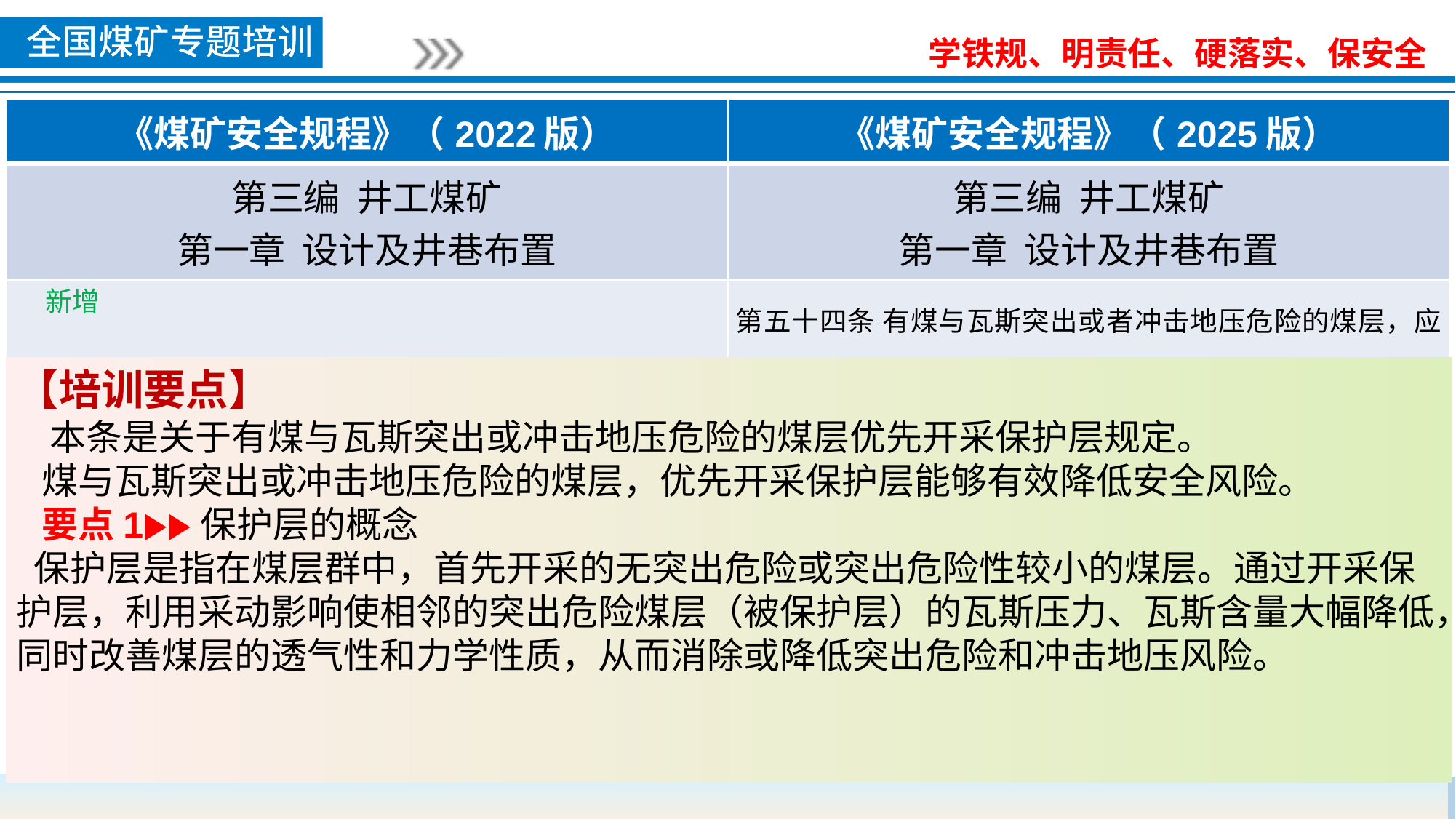

| 《煤矿安全规程》（2022版） | 《煤矿安全规程》（2025版） |
| --- | --- |
| 第三编 井工煤矿 第一章 设计及井巷布置 | 第三编 井工煤矿 第一章 设计及井巷布置 |
| 新增 | 第五十四条 有煤与瓦斯突出或者冲击地压危险的煤层，应当优先开采保护层。 |
【培训要点】
   本条是关于有煤与瓦斯突出或冲击地压危险的煤层优先开采保护层规定。
  煤与瓦斯突出或冲击地压危险的煤层，优先开采保护层能够有效降低安全风险。
  要点1▶▶保护层的概念
 保护层是指在煤层群中，首先开采的无突出危险或突出危险性较小的煤层。通过开采保护层，利用采动影响使相邻的突出危险煤层（被保护层）的瓦斯压力、瓦斯含量大幅降低，同时改善煤层的透气性和力学性质，从而消除或降低突出危险和冲击地压风险。